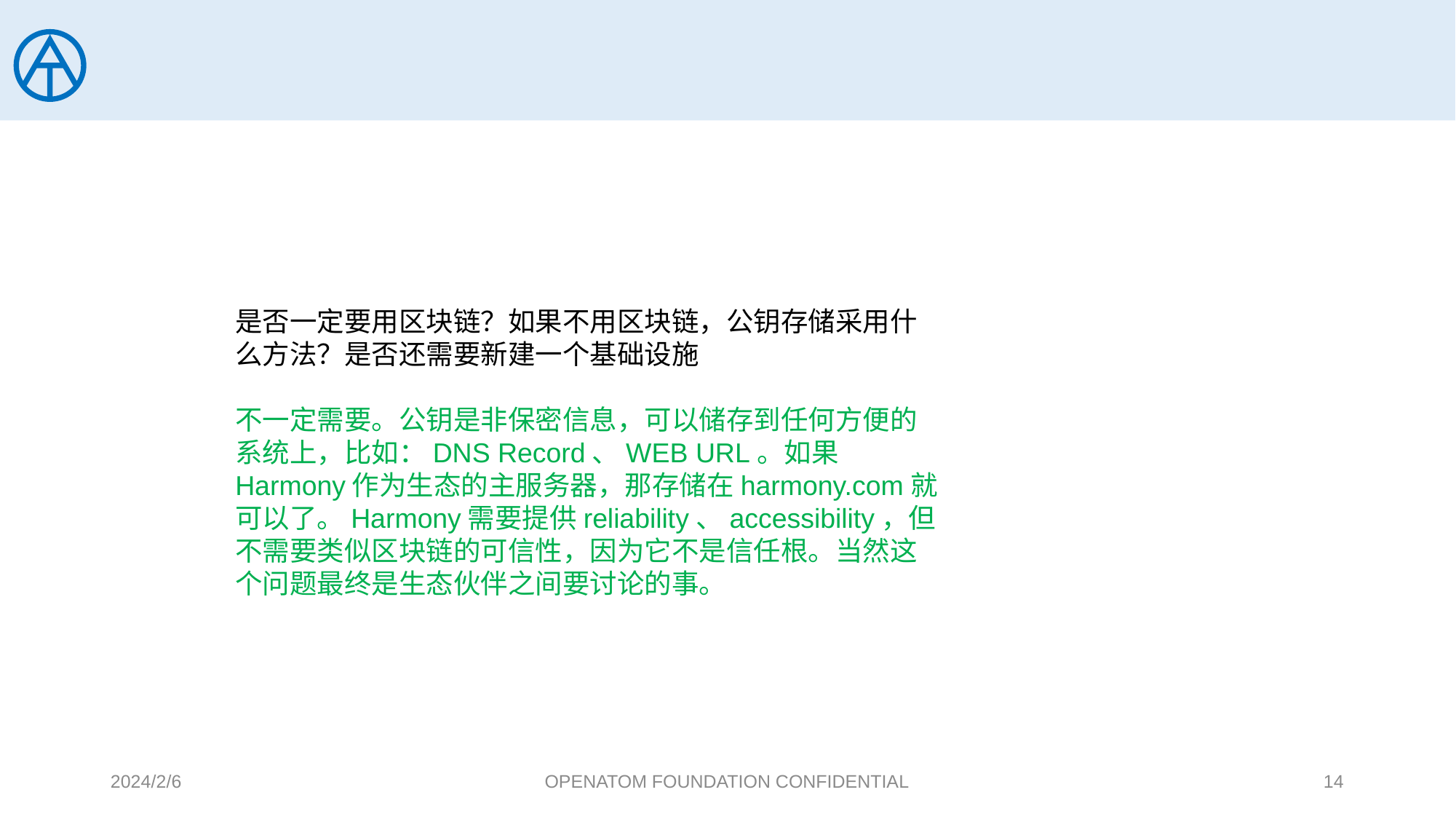

是否一定要用区块链？如果不用区块链，公钥存储采用什么方法？是否还需要新建一个基础设施

不一定需要。公钥是非保密信息，可以储存到任何方便的系统上，比如：DNS Record、WEB URL。如果Harmony作为生态的主服务器，那存储在harmony.com就可以了。Harmony需要提供reliability、accessibility，但不需要类似区块链的可信性，因为它不是信任根。当然这个问题最终是生态伙伴之间要讨论的事。